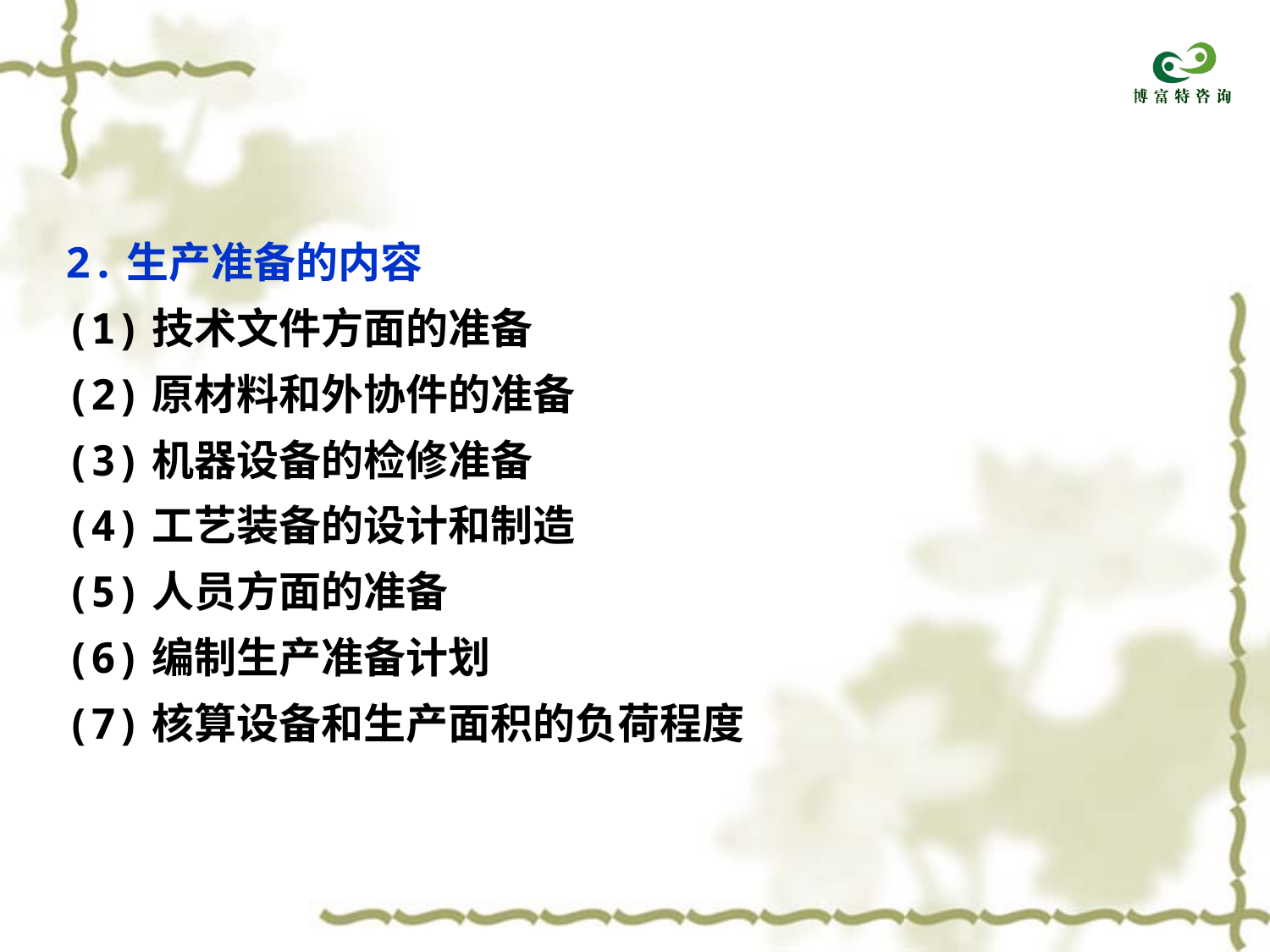

2.生产准备的内容
(1)技术文件方面的准备
(2)原材料和外协件的准备
(3)机器设备的检修准备
(4)工艺装备的设计和制造
(5)人员方面的准备
(6)编制生产准备计划
(7)核算设备和生产面积的负荷程度